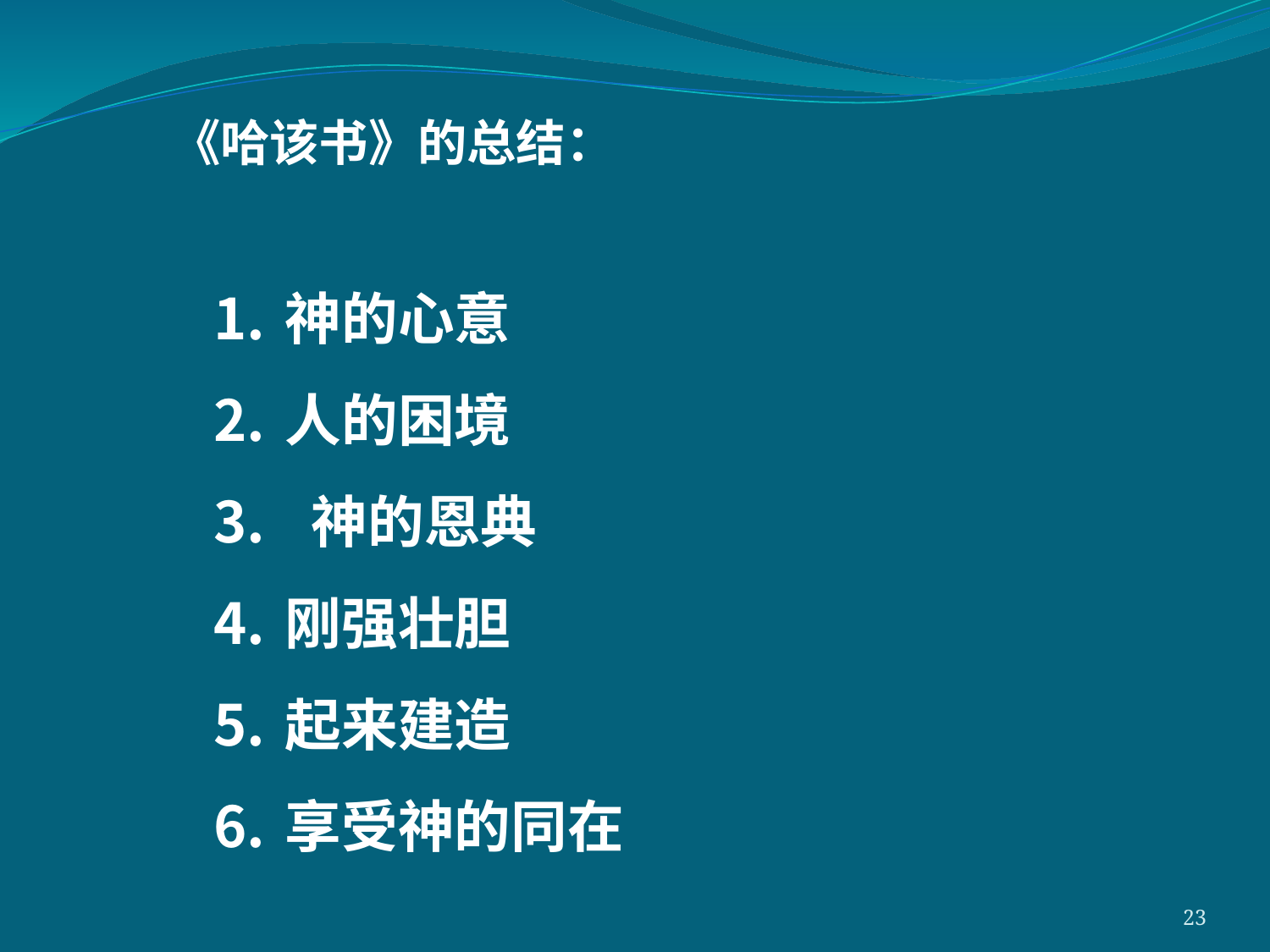

《哈该书》的总结：

神的心意
人的困境
 神的恩典
刚强壮胆
起来建造
享受神的同在
23